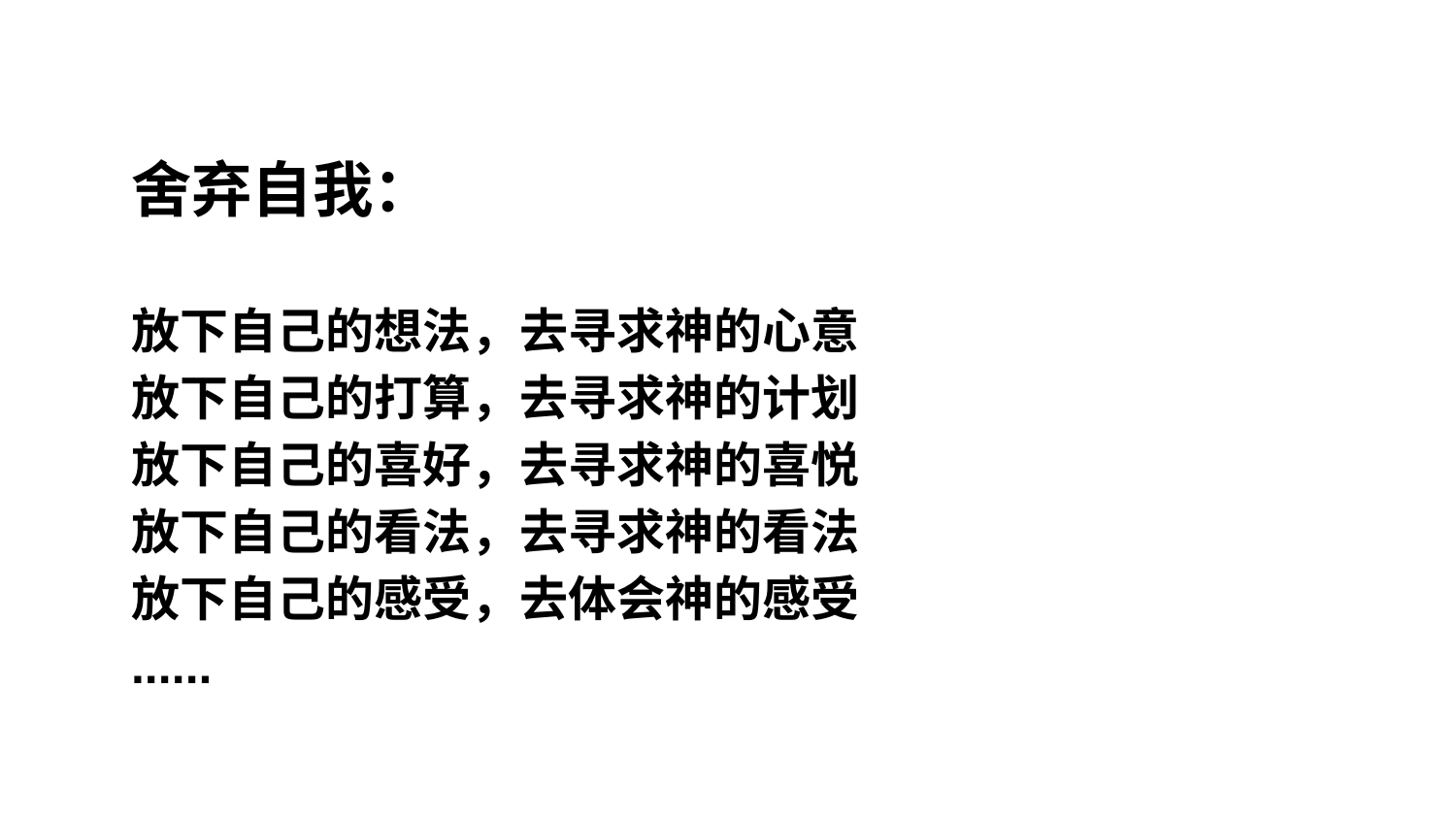

#
舍弃自我：

放下自己的想法，去寻求神的心意
放下自己的打算，去寻求神的计划
放下自己的喜好，去寻求神的喜悦
放下自己的看法，去寻求神的看法
放下自己的感受，去体会神的感受
......